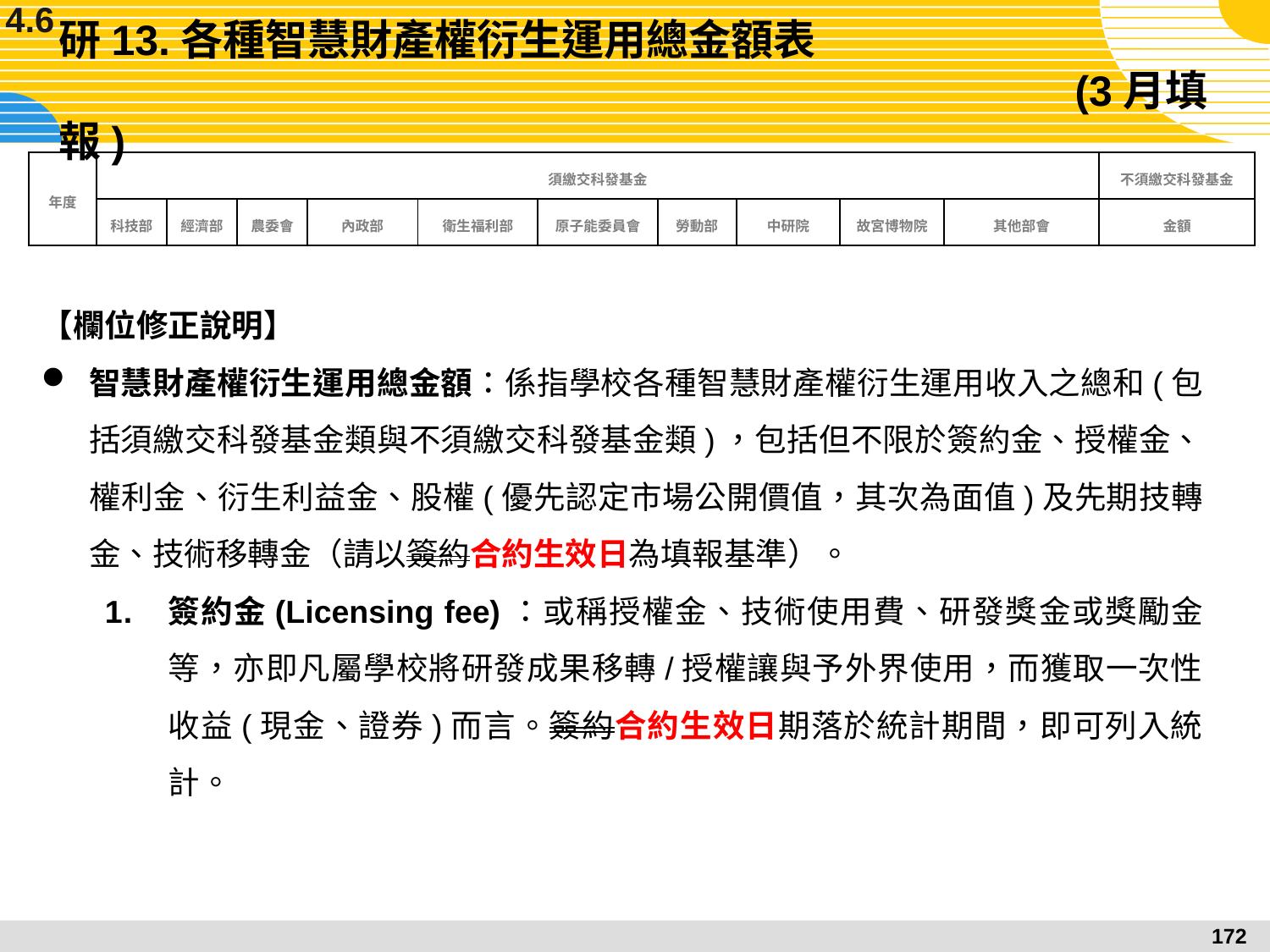

4.6
# 研13.各種智慧財產權衍生運用總金額表												(3月填報)
| 年度 | 須繳交科發基金 |  |  |  |  |  |  |  |  |  | 不須繳交科發基金 |
| --- | --- | --- | --- | --- | --- | --- | --- | --- | --- | --- | --- |
|  | 科技部 | 經濟部 | 農委會 | 內政部 | 衛生福利部 | 原子能委員會 | 勞動部 | 中研院 | 故宮博物院 | 其他部會 | 金額 |
【欄位修正說明】
智慧財產權衍生運用總金額：係指學校各種智慧財產權衍生運用收入之總和(包括須繳交科發基金類與不須繳交科發基金類)，包括但不限於簽約金、授權金、權利金、衍生利益金、股權(優先認定市場公開價值，其次為面值)及先期技轉金、技術移轉金（請以簽約合約生效日為填報基準）。
簽約金(Licensing fee)：或稱授權金、技術使用費、研發獎金或獎勵金等，亦即凡屬學校將研發成果移轉/授權讓與予外界使用，而獲取一次性收益(現金、證券)而言。簽約合約生效日期落於統計期間，即可列入統計。